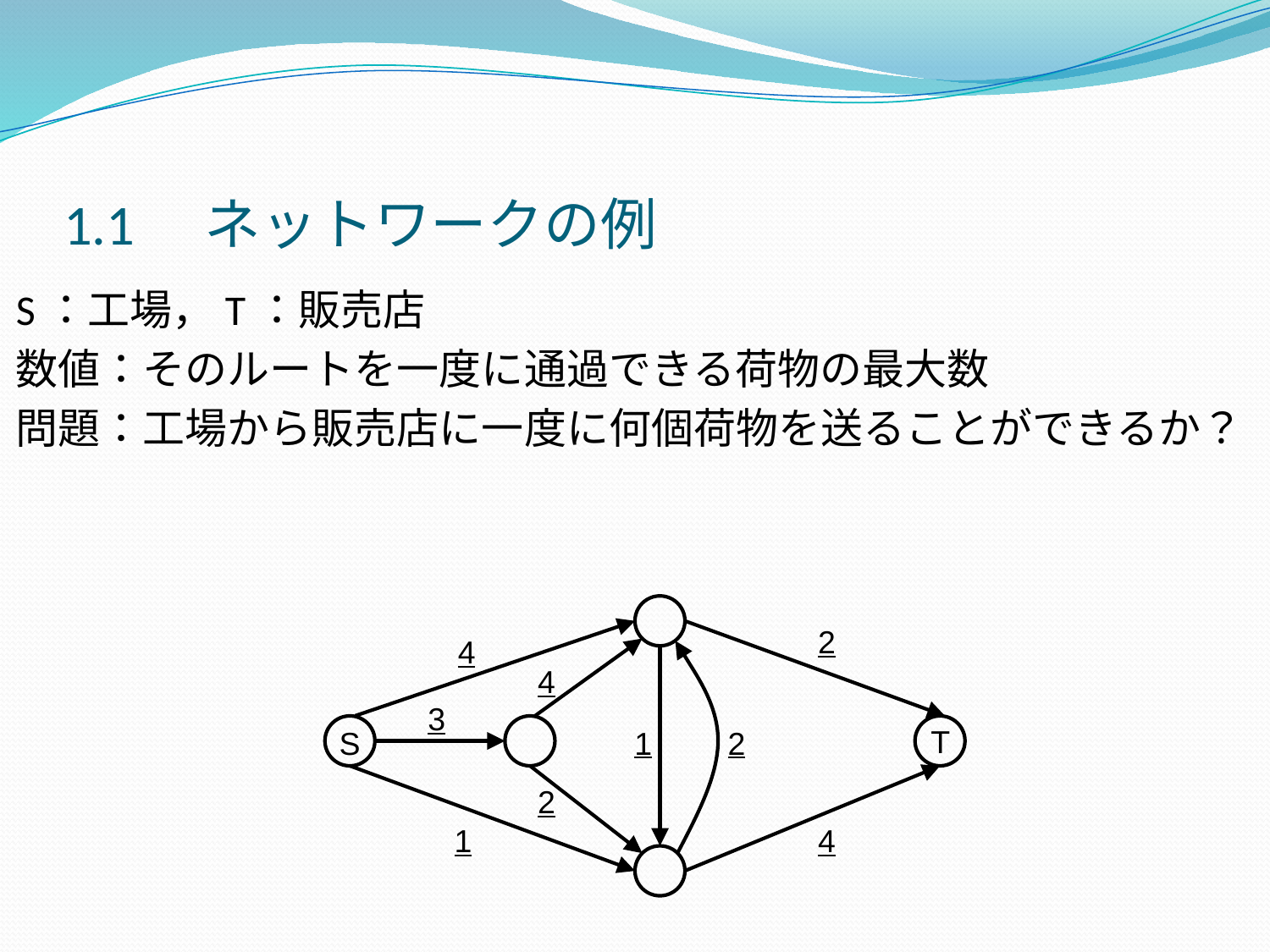

1.1　ネットワークの例
S：工場，T：販売店
数値：そのルートを一度に通過できる荷物の最大数
問題：工場から販売店に一度に何個荷物を送ることができるか？

#

2
4

4
3

T
S
1
2
2
1
4